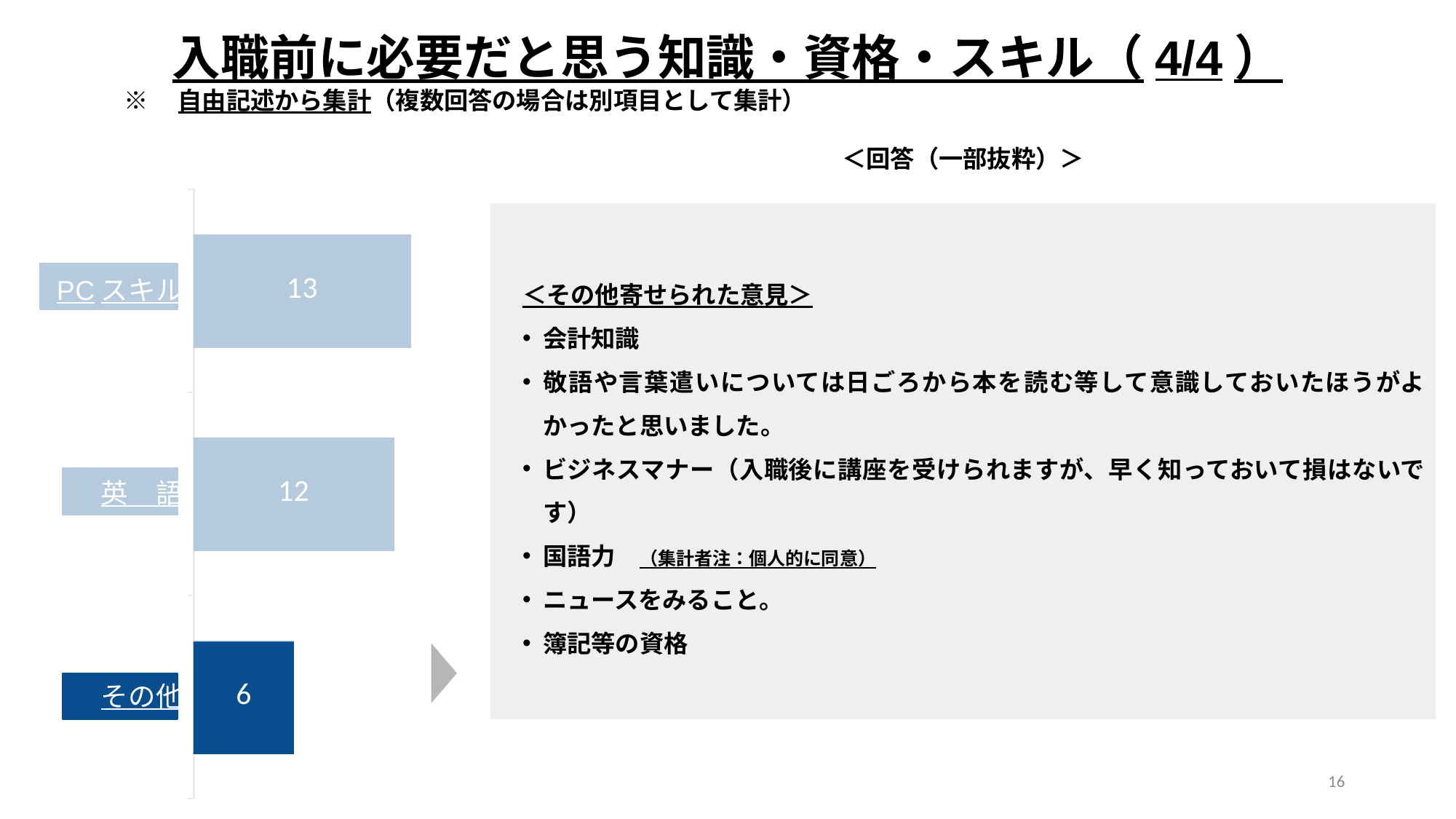

入職前に必要だと思う知識・資格・スキル（4/4）
※　自由記述から集計（複数回答の場合は別項目として集計）

＜回答（一部抜粋）＞

### Chart

| Category | 件数 |
|---|---|
| その他 | 6.0 |
| 英　語 | 12.0 |
| PCスキル | 13.0 |
＜その他寄せられた意見＞
会計知識
敬語や言葉遣いについては日ごろから本を読む等して意識しておいたほうがよかったと思いました。
ビジネスマナー（入職後に講座を受けられますが、早く知っておいて損はないです）
国語力　（集計者注：個人的に同意）
ニュースをみること。
簿記等の資格

16